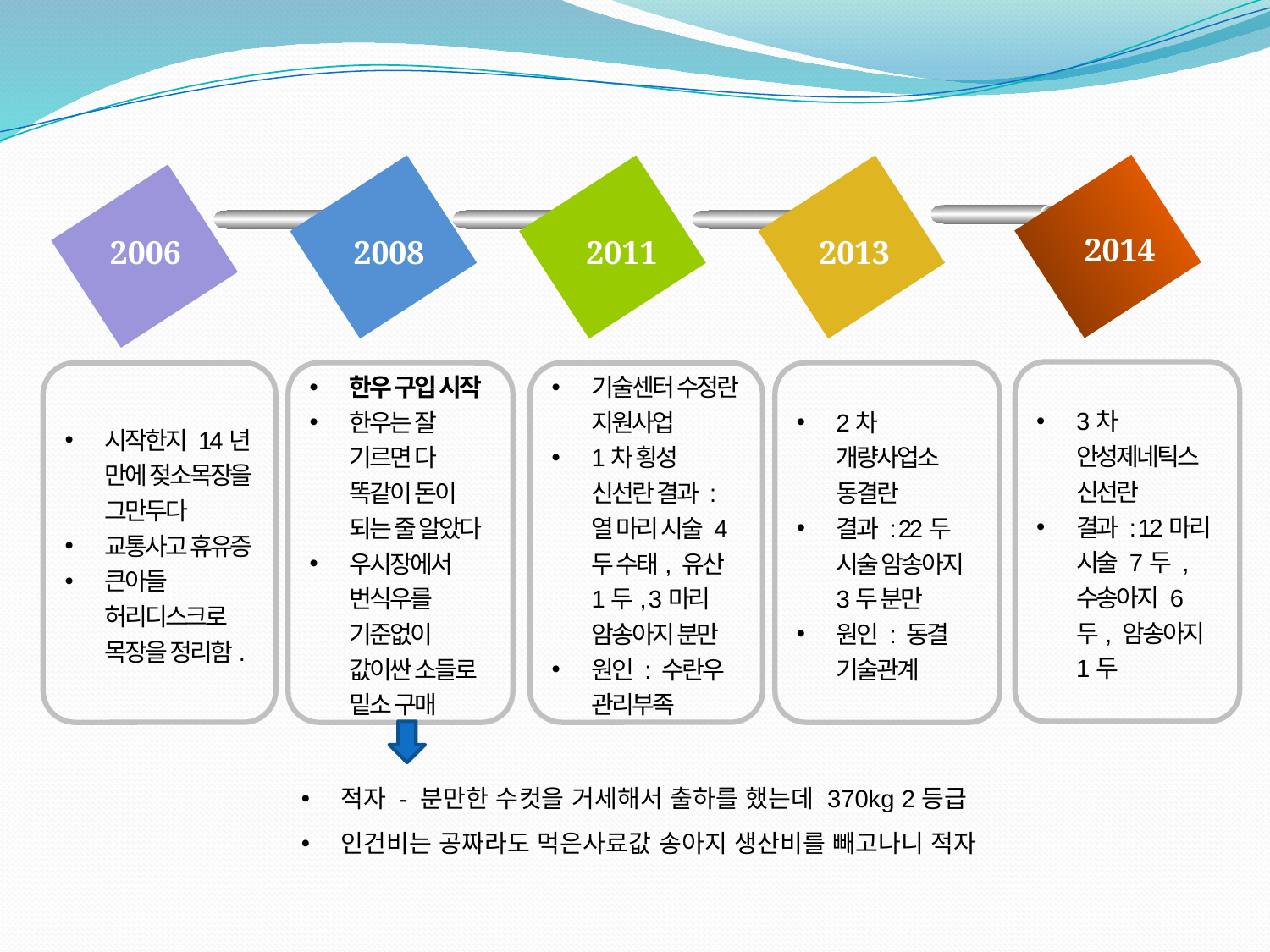

2014
2006
2008
2011
2013
3차 안성제네틱스 신선란
결과 : 12마리 시술 7두 ,수송아지 6두, 암송아지1두
시작한지 14년 만에 젖소목장을 그만두다
교통사고 휴유증
큰아들 허리디스크로 목장을 정리함.
한우 구입 시작
한우는 잘 기르면 다 똑같이 돈이 되는 줄 알았다
우시장에서 번식우를 기준없이 값이싼 소들로 밑소 구매
기술센터 수정란 지원사업
1차 횡성 신선란 결과 :열 마리 시술 4두 수태, 유산1두, 3마리 암송아지 분만
원인 : 수란우 관리부족
2차 개량사업소 동결란
결과 : 22두 시술 암송아지 3두 분만
원인 : 동결 기술관계

적자 - 분만한 수컷을 거세해서 출하를 했는데 370kg 2등급
인건비는 공짜라도 먹은사료값 송아지 생산비를 빼고나니 적자